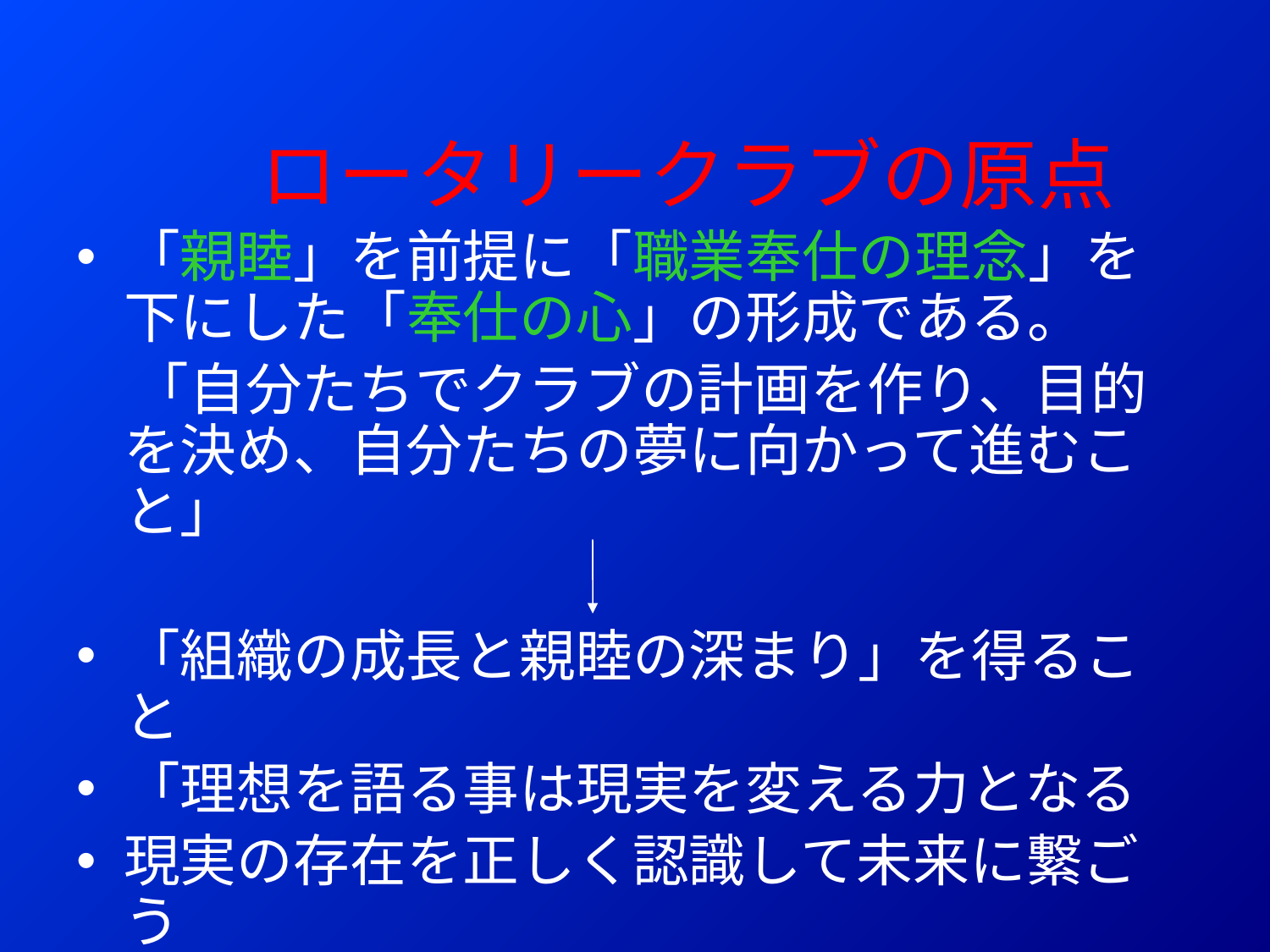

ロータリークラブの原点
「親睦」を前提に「職業奉仕の理念」を下にした「奉仕の心」の形成である。
　「自分たちでクラブの計画を作り、目的を決め、自分たちの夢に向かって進むこと」

「組織の成長と親睦の深まり」を得ること
「理想を語る事は現実を変える力となる
現実の存在を正しく認識して未来に繋ごう